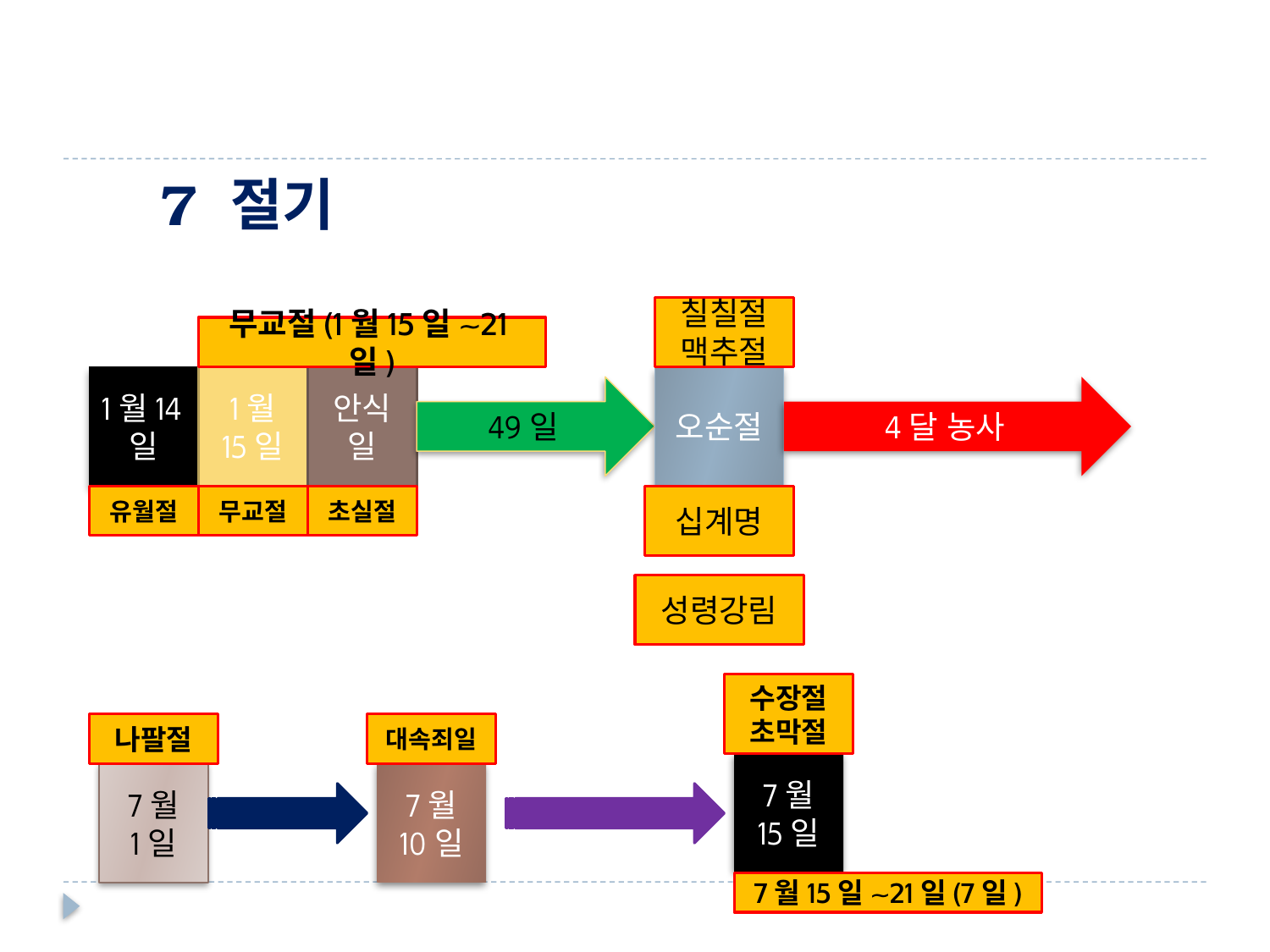

# 7 절기
칠칠절
맥추절
무교절(1월15일~21일)
1월14일
1월
15일
안식일
오순절
49일
4달 농사
유월절
무교절
초실절
십계명
성령강림
수장절
초막절
나팔절
대속죄일
7월
15일
7월
1일
7월
10일

7월15일~21일(7일)